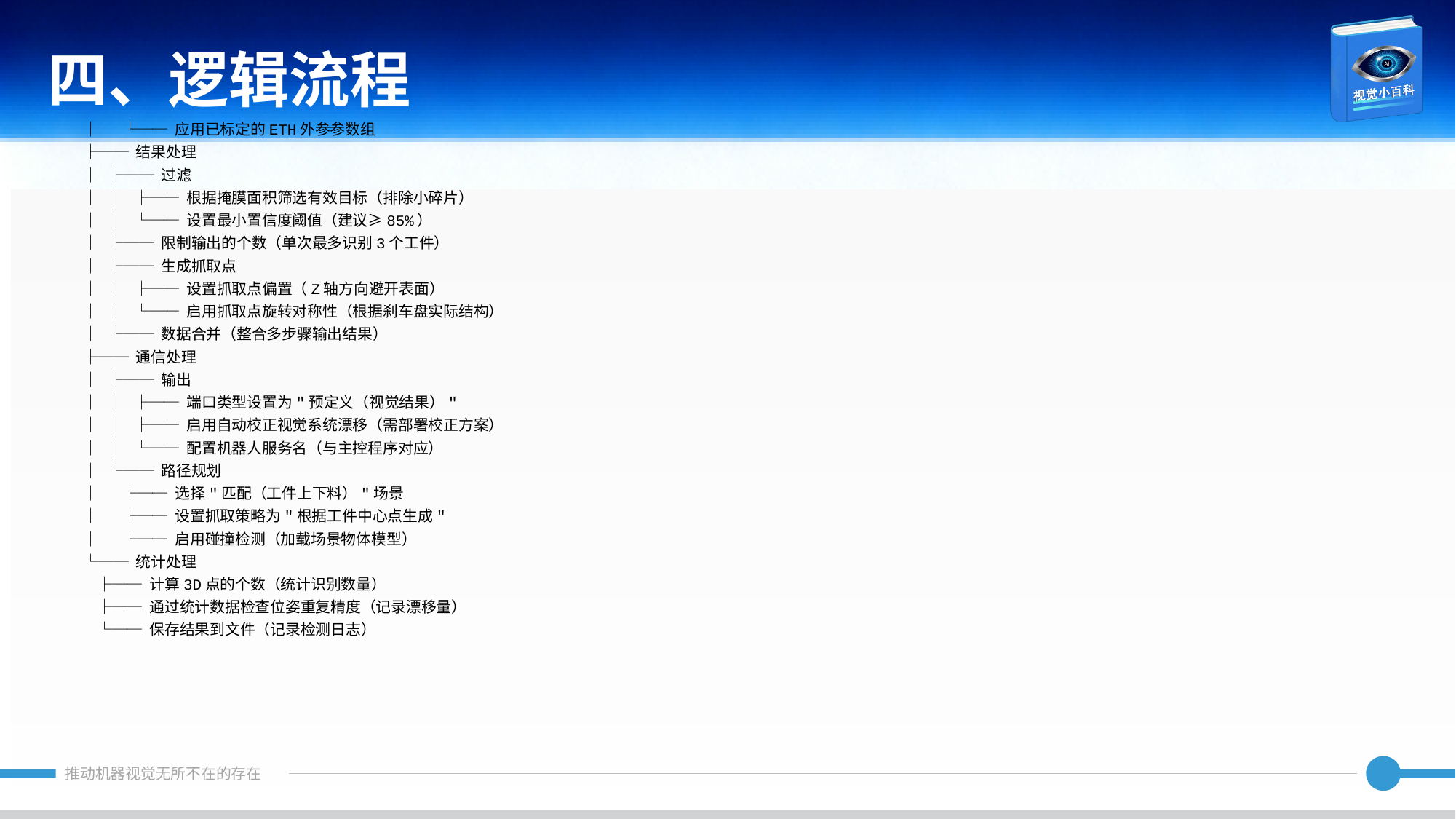

四、逻辑流程

│       └── 应用已标定的ETH外参参数组
├── 结果处理
│   ├── 过滤
│   │   ├── 根据掩膜面积筛选有效目标（排除小碎片）
│   │   └── 设置最小置信度阈值（建议≥85%）
│   ├── 限制输出的个数（单次最多识别3个工件）
│   ├── 生成抓取点
│   │   ├── 设置抓取点偏置（Z轴方向避开表面）
│   │   └── 启用抓取点旋转对称性（根据刹车盘实际结构）
│   └── 数据合并（整合多步骤输出结果）
├── 通信处理
│   ├── 输出
│   │   ├── 端口类型设置为"预定义（视觉结果）"
│   │   ├── 启用自动校正视觉系统漂移（需部署校正方案）
│   │   └── 配置机器人服务名（与主控程序对应）
│   └── 路径规划
│       ├── 选择"匹配（工件上下料）"场景
│       ├── 设置抓取策略为"根据工件中心点生成"
│       └── 启用碰撞检测（加载场景物体模型）
└── 统计处理
    ├── 计算3D点的个数（统计识别数量）
    ├── 通过统计数据检查位姿重复精度（记录漂移量）
    └── 保存结果到文件（记录检测日志）
10